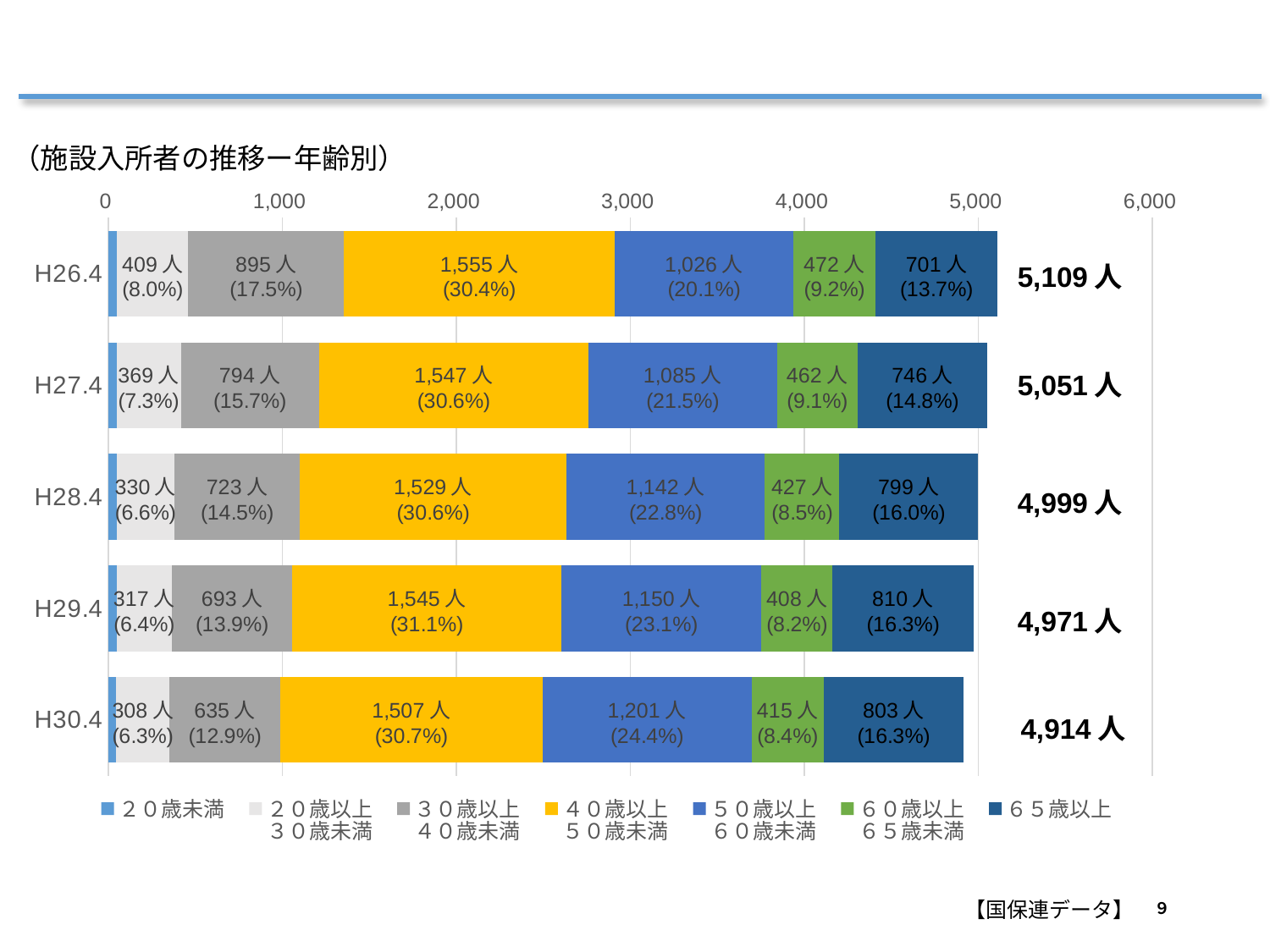

### Chart

| Category | ２０歳未満 | ２０歳以上
３０歳未満 | ３０歳以上
４０歳未満 | ４０歳以上
５０歳未満 | ５０歳以上
６０歳未満 | ６０歳以上
６５歳未満 | ６５歳以上 |
|---|---|---|---|---|---|---|---|
| H26.4 | 51.0 | 409.0 | 895.0 | 1555.0 | 1026.0 | 472.0 | 701.0 |
| H27.4 | 48.0 | 369.0 | 794.0 | 1547.0 | 1085.0 | 462.0 | 746.0 |
| H28.4 | 49.0 | 330.0 | 723.0 | 1529.0 | 1142.0 | 427.0 | 799.0 |
| H29.4 | 48.0 | 317.0 | 693.0 | 1545.0 | 1150.0 | 408.0 | 810.0 |
| H30.4 | 45.0 | 308.0 | 635.0 | 1507.0 | 1201.0 | 415.0 | 803.0 |
（施設入所者の推移ー年齢別）
5,109人
5,051人
4,999人
4,971人
4,914人
９
【国保連データ】